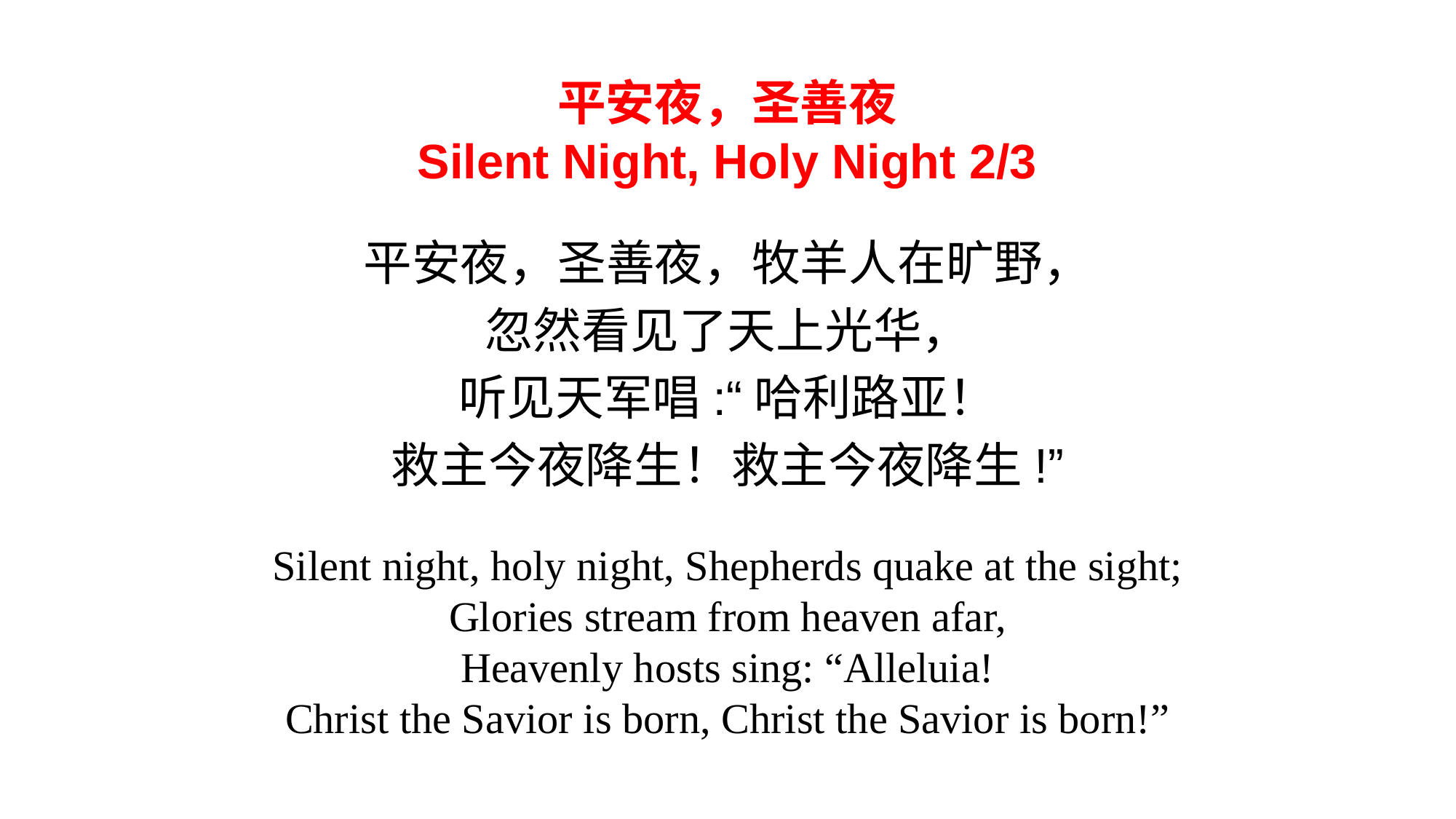

平安夜，圣善夜
Silent Night, Holy Night 2/3
平安夜，圣善夜，牧羊人在旷野，
忽然看见了天上光华，
听见天军唱:“哈利路亚！
救主今夜降生！救主今夜降生!”

Silent night, holy night, Shepherds quake at the sight;
Glories stream from heaven afar,
Heavenly hosts sing: “Alleluia!
Christ the Savior is born, Christ the Savior is born!”